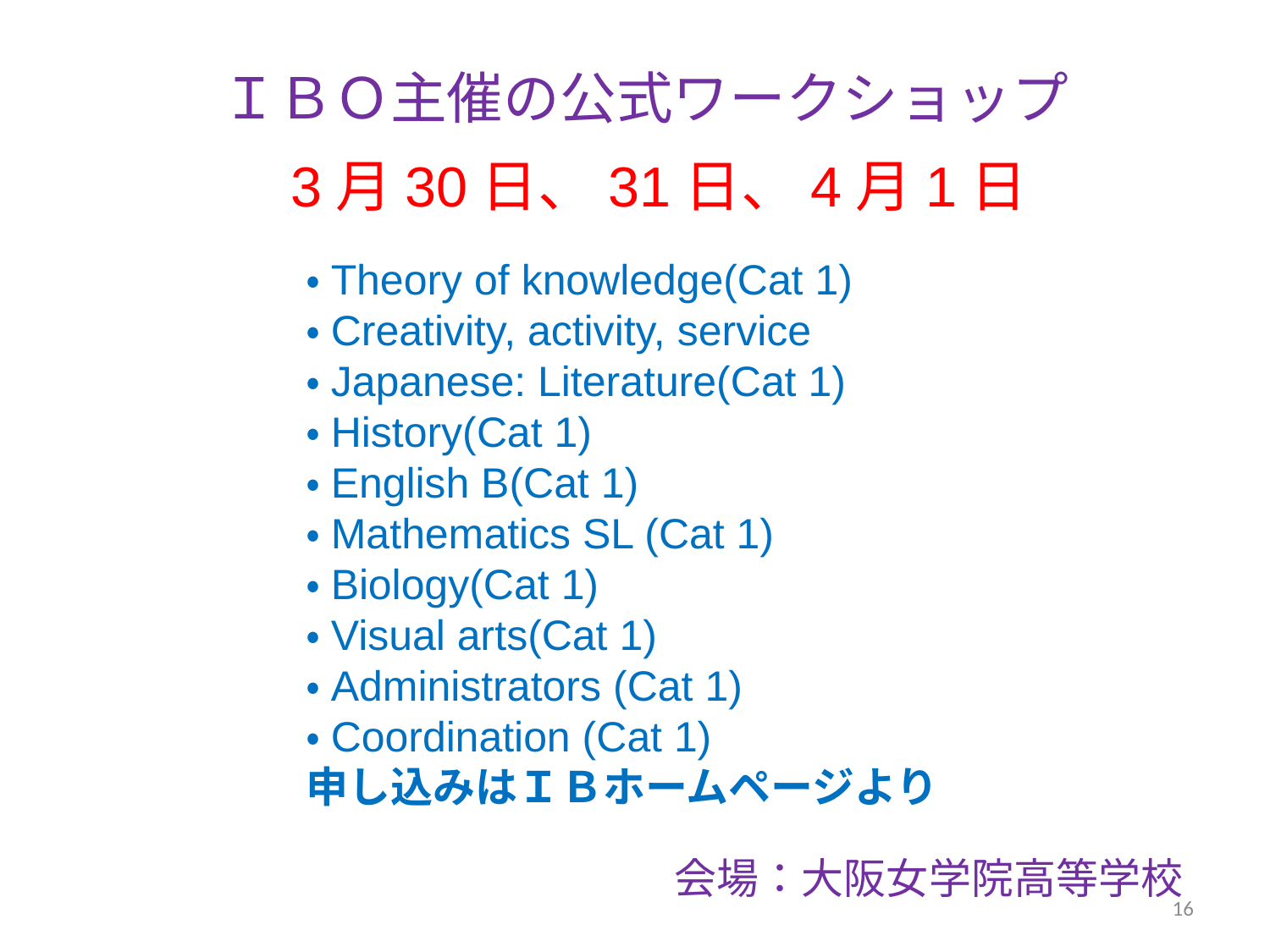

ＩＢＯ主催の公式ワークショップ
3月30日、31日、4月1日
・Theory of knowledge(Cat 1)
・Creativity, activity, service
・Japanese: Literature(Cat 1)
・History(Cat 1)
・English B(Cat 1)
・Mathematics SL (Cat 1)
・Biology(Cat 1)
・Visual arts(Cat 1)
・Administrators (Cat 1)
・Coordination (Cat 1)
申し込みはＩＢホームページより
会場：大阪女学院高等学校
16